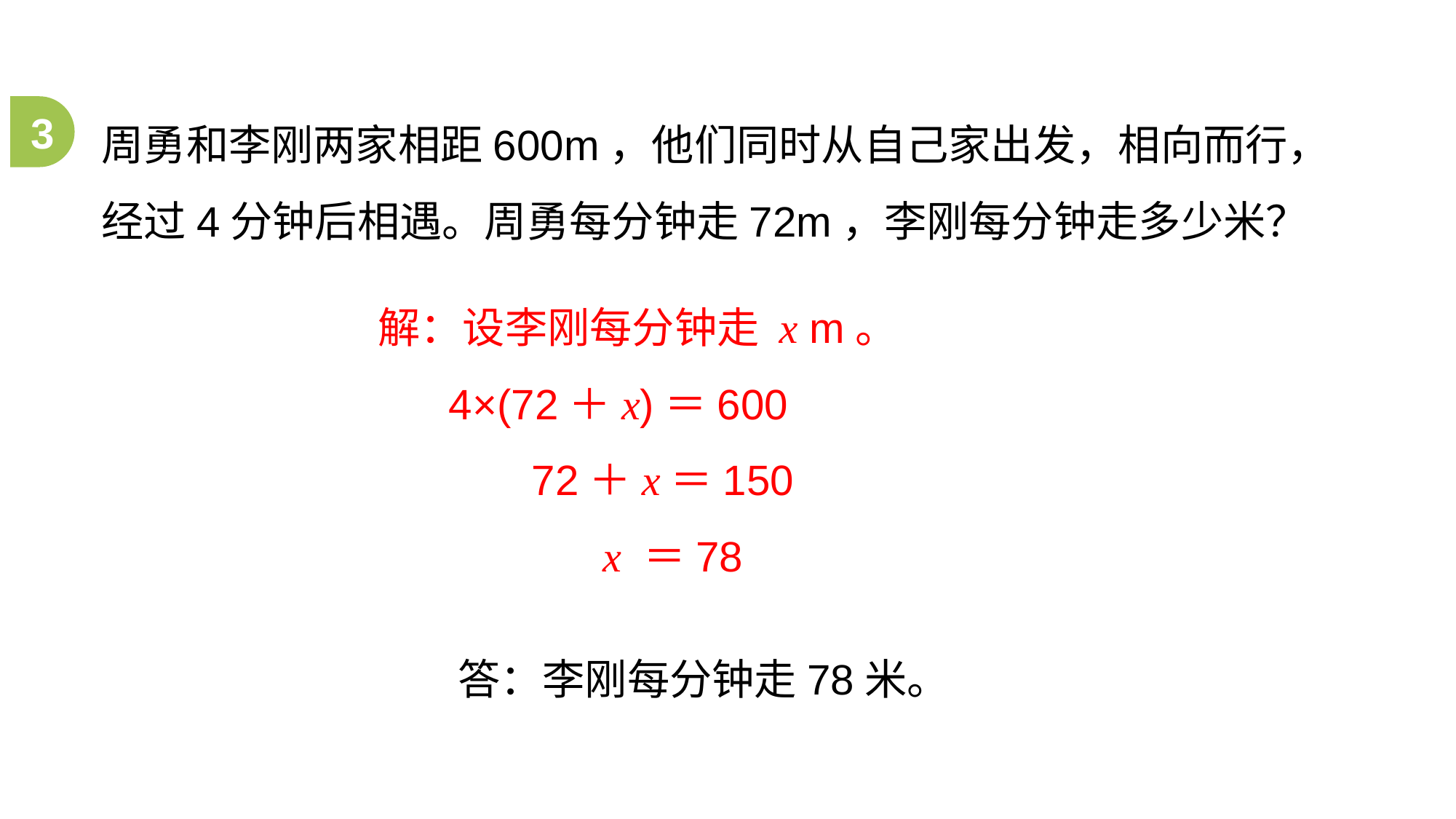

周勇和李刚两家相距600m，他们同时从自己家出发，相向而行，经过4分钟后相遇。周勇每分钟走72m，李刚每分钟走多少米？
3
解：设李刚每分钟走 x m。
      4×(72＋x)＝600
             72＋x＝150
                   x ＝78
 答：李刚每分钟走78米。